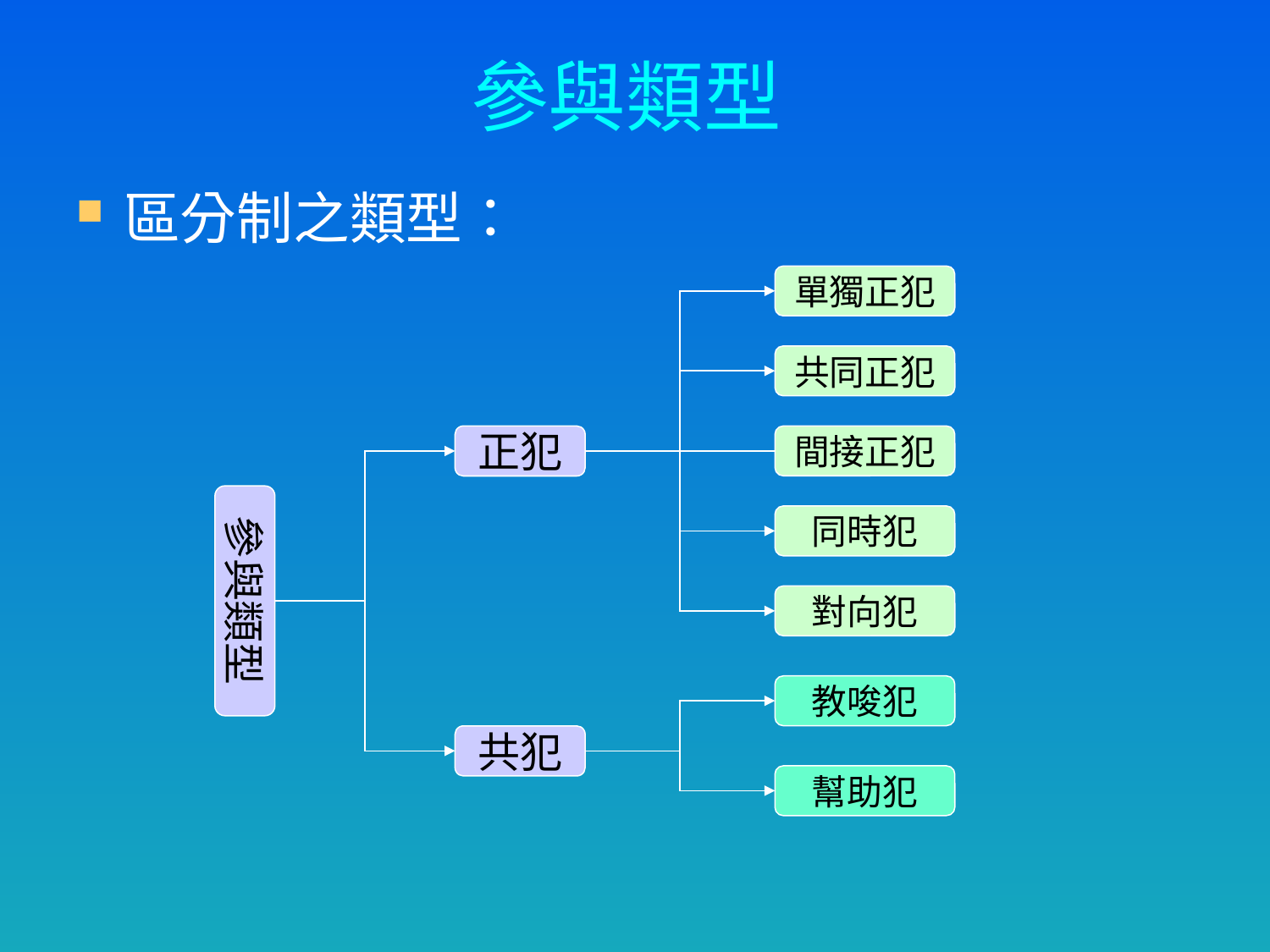

# 參與類型
區分制之類型：
單獨正犯
共同正犯
正犯
間接正犯
參與類型
同時犯
對向犯
教唆犯
共犯
幫助犯